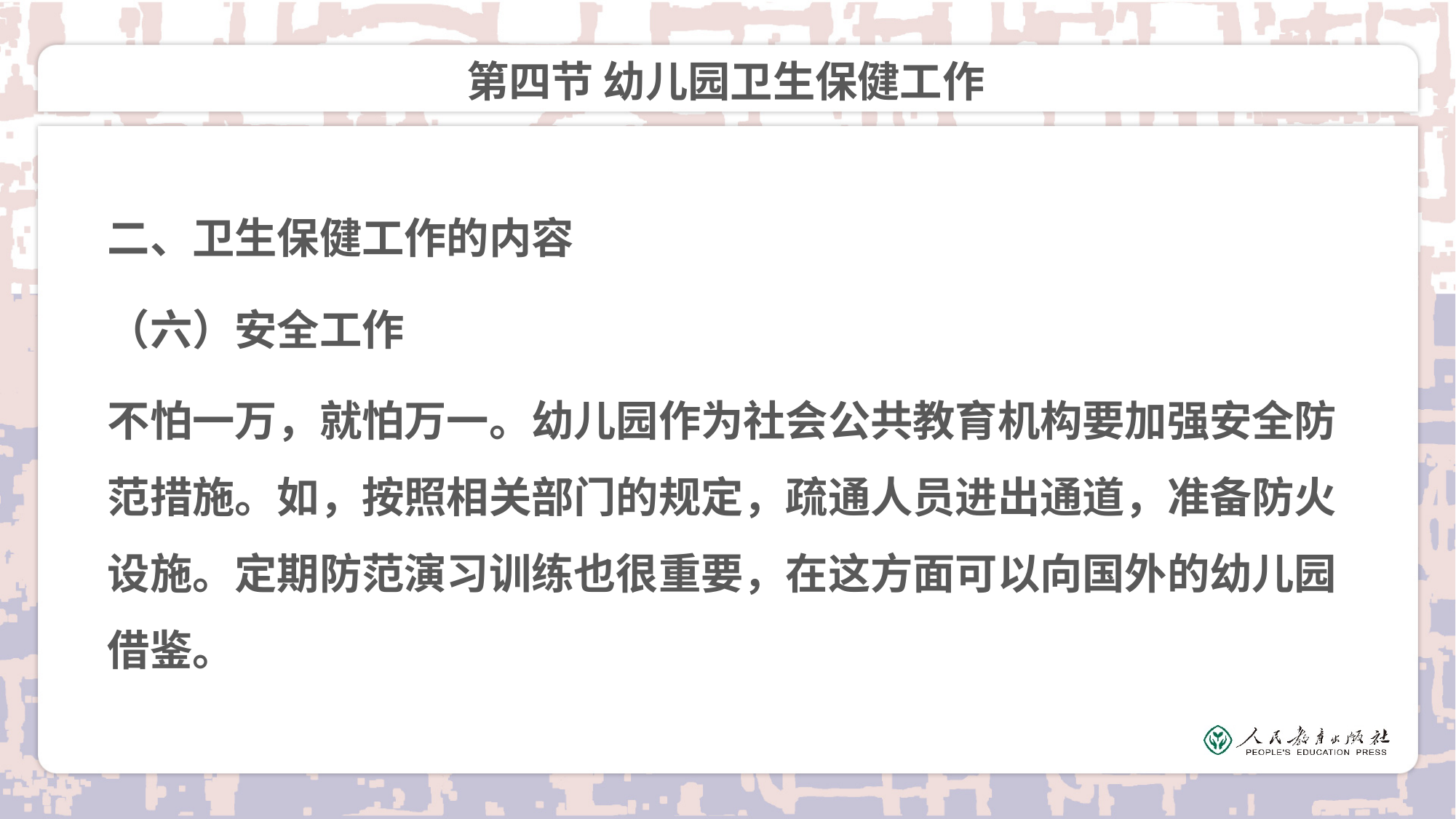

# 第四节 幼儿园卫生保健工作
二、卫生保健工作的内容
（六）安全工作
不怕一万，就怕万一。幼儿园作为社会公共教育机构要加强安全防范措施。如，按照相关部门的规定，疏通人员进出通道，准备防火设施。定期防范演习训练也很重要，在这方面可以向国外的幼儿园借鉴。